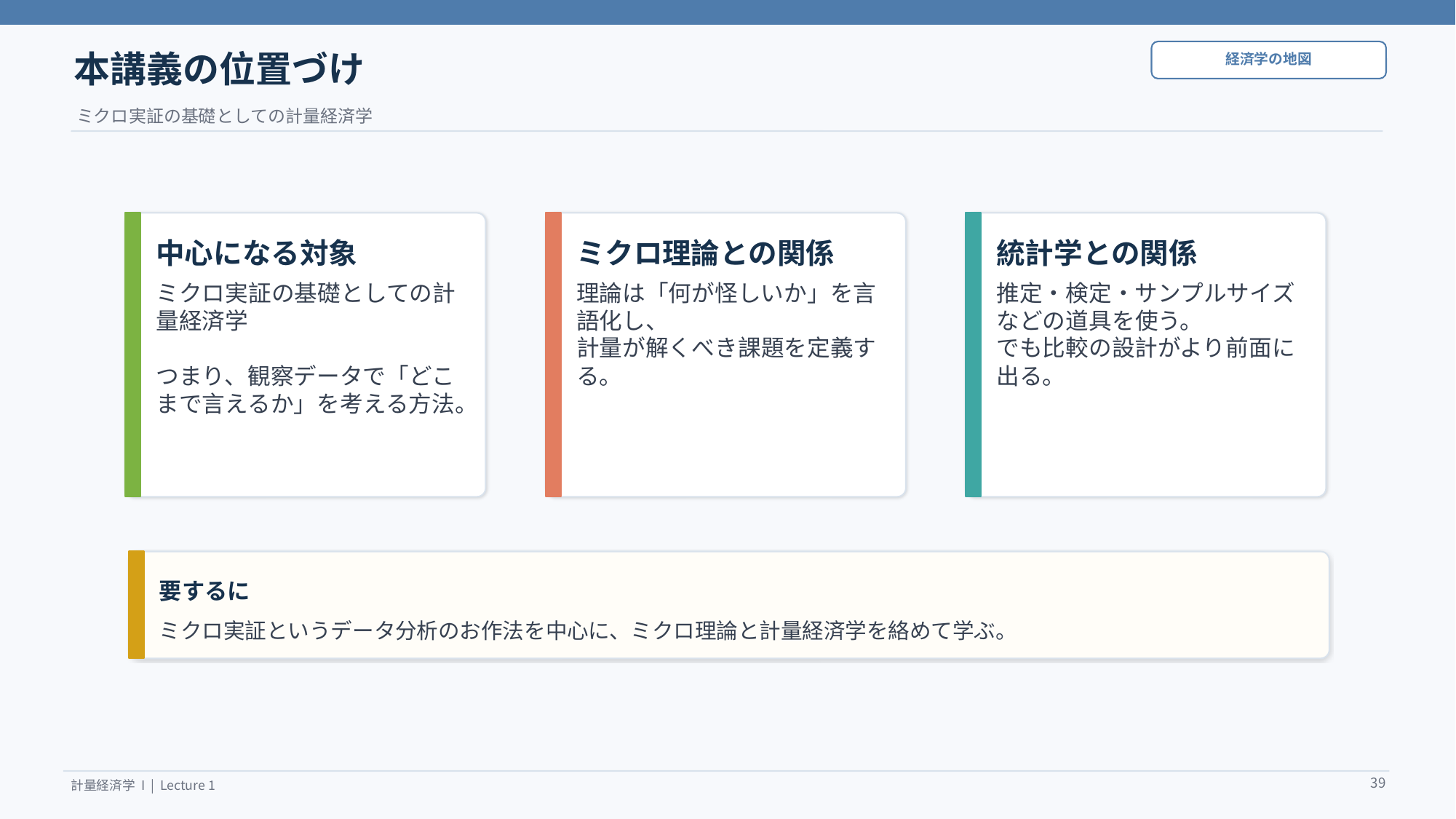

本講義の位置づけ

経済学の地図
ミクロ実証の基礎としての計量経済学

中心になる対象
ミクロ理論との関係
統計学との関係
ミクロ実証の基礎としての計量経済学

つまり、観察データで「どこまで言えるか」を考える方法。
理論は「何が怪しいか」を言語化し、
計量が解くべき課題を定義する。
推定・検定・サンプルサイズなどの道具を使う。
でも比較の設計がより前面に出る。

要するに
ミクロ実証というデータ分析のお作法を中心に、ミクロ理論と計量経済学を絡めて学ぶ。

39
計量経済学 I  |  Lecture 1